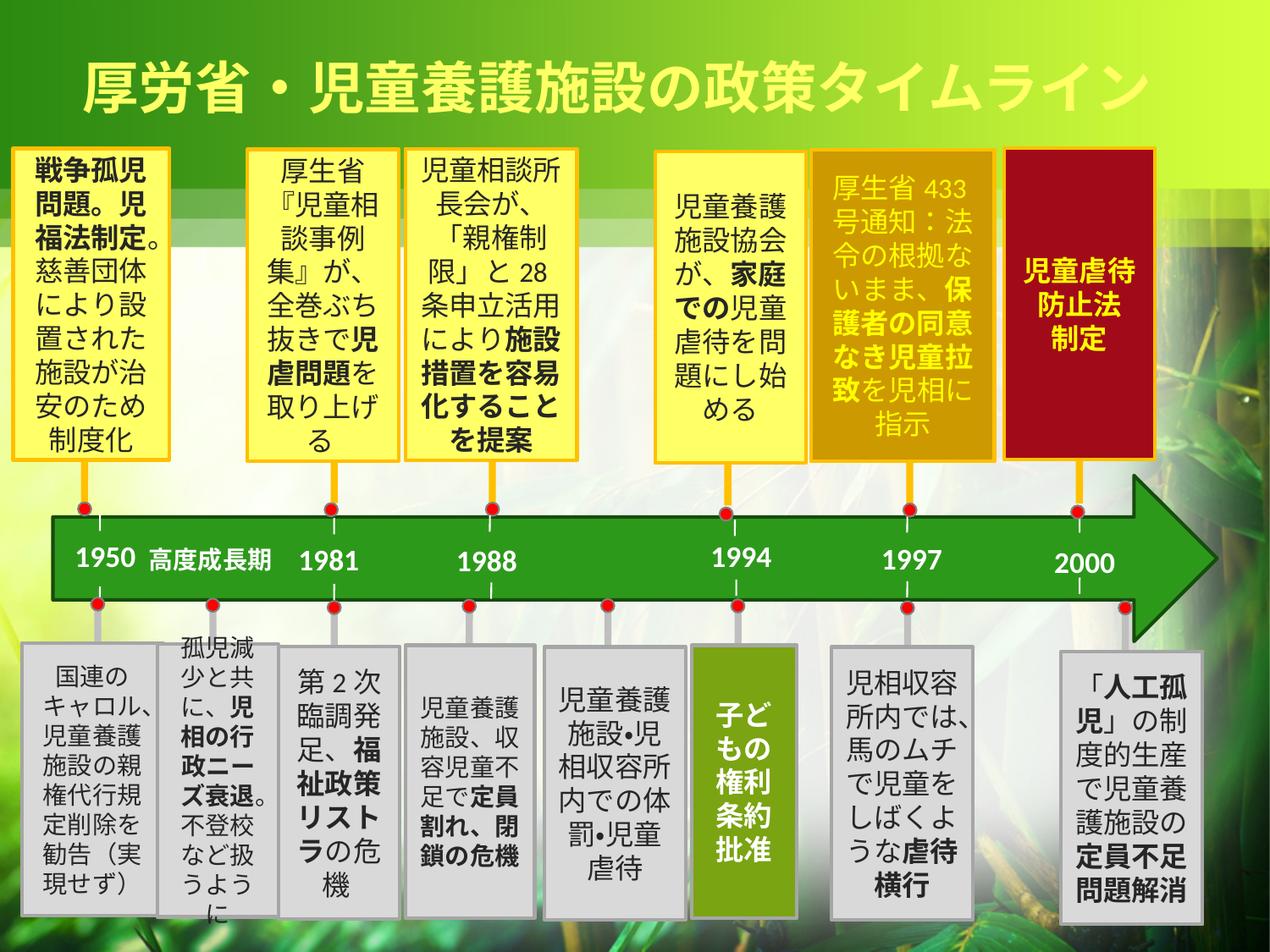

厚労省・児童養護施設の政策タイムライン
児童虐待防止法
制定

戦争孤児問題。児福法制定。慈善団体により設置された施設が治安のため制度化

児童相談所長会が、「親権制限」と28条申立活用により施設措置を容易化することを提案

厚生省『児童相談事例集』が、全巻ぶち抜きで児虐問題を取り上げる

厚生省433号通知：法令の根拠ないまま、保護者の同意なき児童拉致を児相に指示

児童養護施設協会が、家庭での児童虐待を問題にし始める

1950
1994
1997
1981
1988
2000
高度成長期
国連のキャロル、児童養護施設の親権代行規定削除を勧告（実現せず）

孤児減少と共に、児相の行政ニーズ衰退。不登校など扱うように

児童養護施設・児相収容所内での体罰・児童虐待

子どもの権利条約批准

児童養護施設、収容児童不足で定員割れ、閉鎖の危機

第2次臨調発足、福祉政策リストラの危機

児相収容所内では、馬のムチで児童をしばくような虐待横行

「人工孤児」の制度的生産で児童養護施設の定員不足問題解消

4